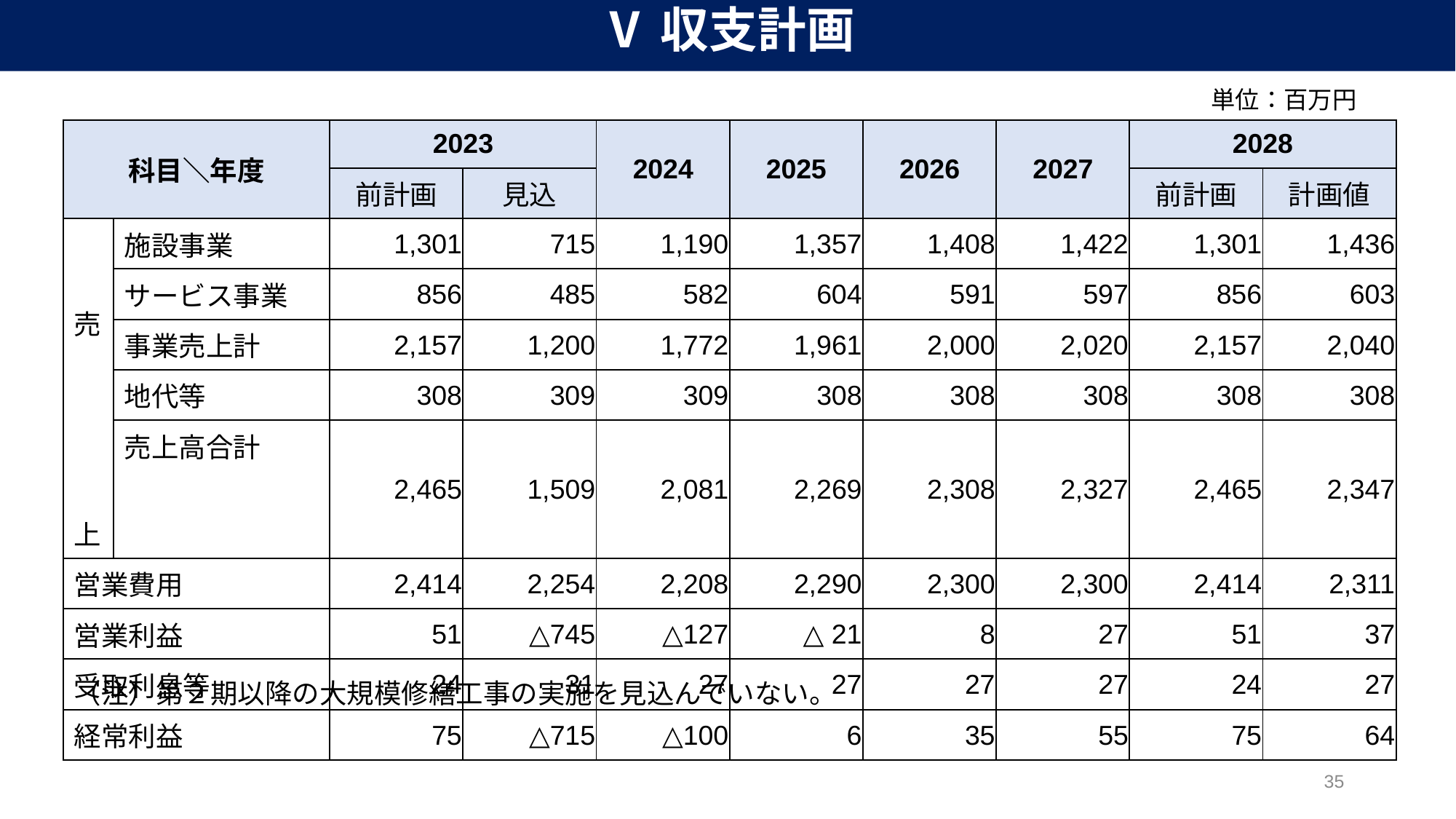

Ⅴ収支計画
単位：百万円
| 科目＼年度 |  | 2023 |  | 2024 | 2025 | 2026 | 2027 | 2028 |  |
| --- | --- | --- | --- | --- | --- | --- | --- | --- | --- |
|  |  | 前計画 | 見込 |  |  |  |  | 前計画 | 計画値 |
| 売　　 上 | 施設事業 | 1,301 | 715 | 1,190 | 1,357 | 1,408 | 1,422 | 1,301 | 1,436 |
|  | サービス事業 | 856 | 485 | 582 | 604 | 591 | 597 | 856 | 603 |
|  | 事業売上計 | 2,157 | 1,200 | 1,772 | 1,961 | 2,000 | 2,020 | 2,157 | 2,040 |
|  | 地代等 | 308 | 309 | 309 | 308 | 308 | 308 | 308 | 308 |
|  | 売上高合計 | 2,465 | 1,509 | 2,081 | 2,269 | 2,308 | 2,327 | 2,465 | 2,347 |
| 営業費用 |  | 2,414 | 2,254 | 2,208 | 2,290 | 2,300 | 2,300 | 2,414 | 2,311 |
| 営業利益 |  | 51 | △745 | △127 | △ 21 | 8 | 27 | 51 | 37 |
| 受取利息等 |  | 24 | 31 | 27 | 27 | 27 | 27 | 24 | 27 |
| 経常利益 |  | 75 | △715 | △100 | 6 | 35 | 55 | 75 | 64 |
（注）第２期以降の大規模修繕工事の実施を見込んでいない。
35